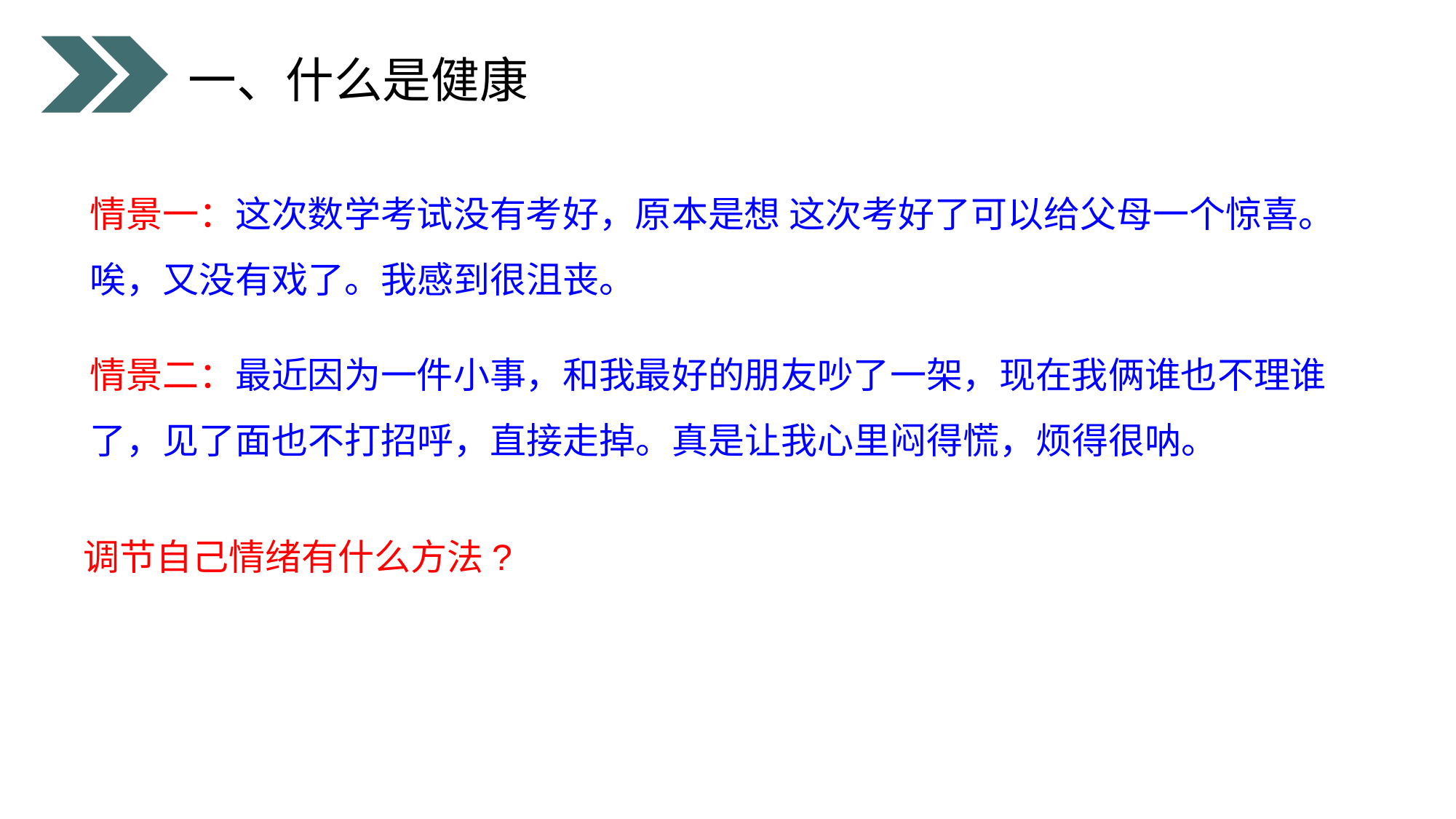

一、什么是健康
情景一：这次数学考试没有考好，原本是想 这次考好了可以给父母一个惊喜。唉，又没有戏了。我感到很沮丧。
情景二：最近因为一件小事，和我最好的朋友吵了一架，现在我俩谁也不理谁了，见了面也不打招呼，直接走掉。真是让我心里闷得慌，烦得很呐。
调节自己情绪有什么方法?